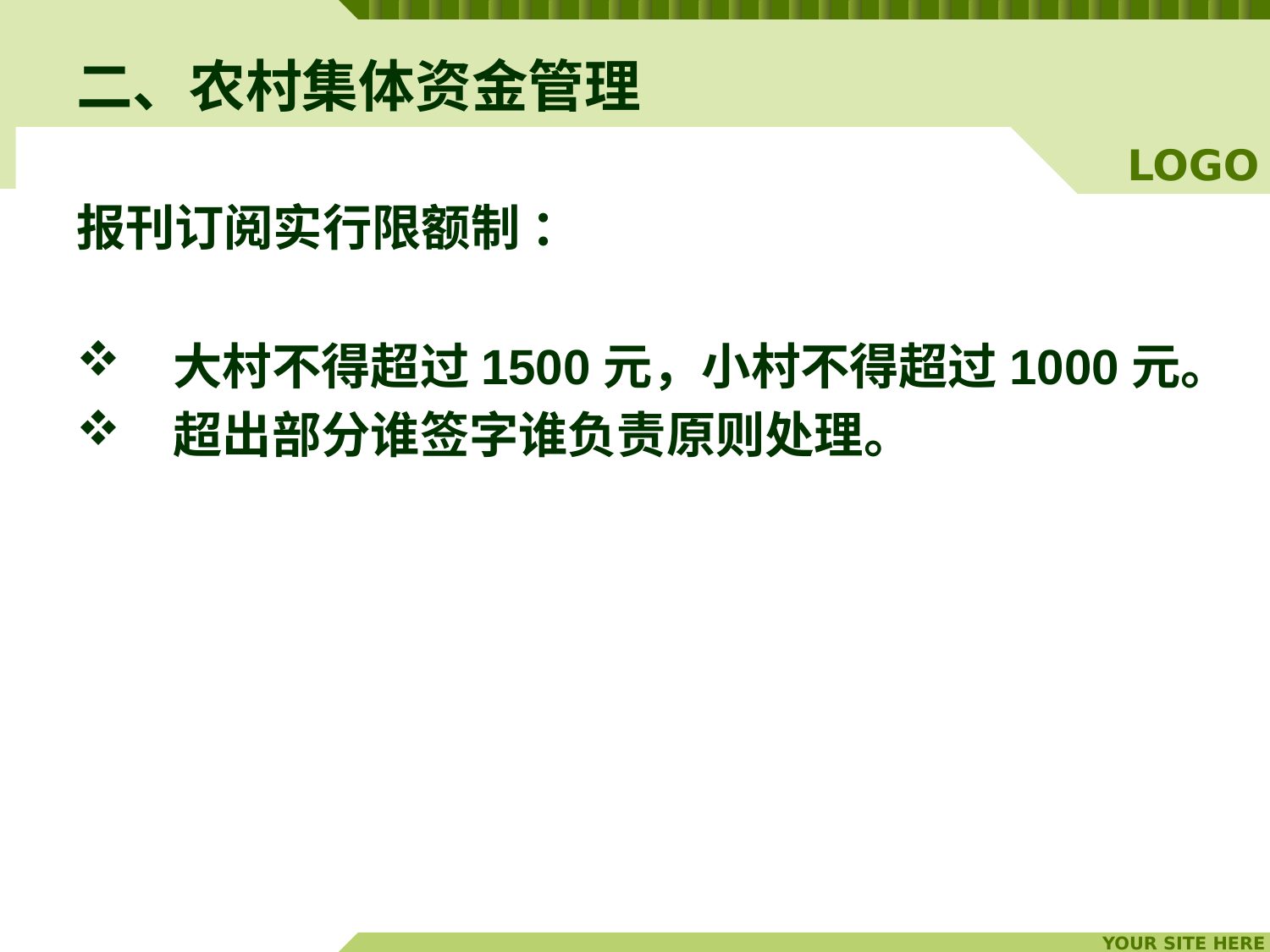

# 二、农村集体资金管理
报刊订阅实行限额制 ：

 大村不得超过1500元，小村不得超过1000元。
 超出部分谁签字谁负责原则处理。